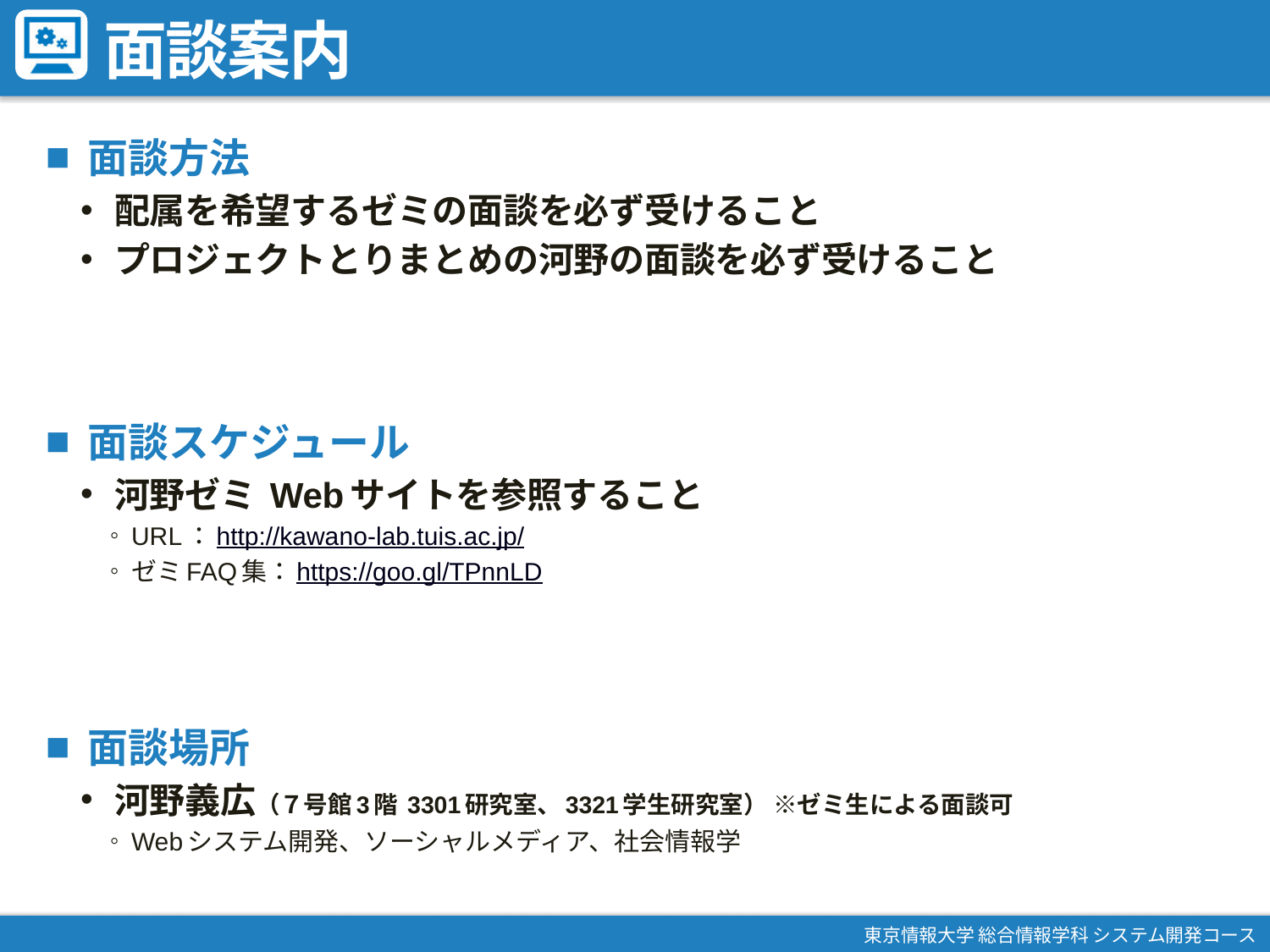

# 面談案内
面談方法
配属を希望するゼミの面談を必ず受けること
プロジェクトとりまとめの河野の面談を必ず受けること

面談スケジュール
河野ゼミ Webサイトを参照すること
URL：http://kawano-lab.tuis.ac.jp/
ゼミFAQ集：https://goo.gl/TPnnLD

面談場所
河野義広（７号館3階 3301研究室、3321学生研究室） ※ゼミ生による面談可
Webシステム開発、ソーシャルメディア、社会情報学